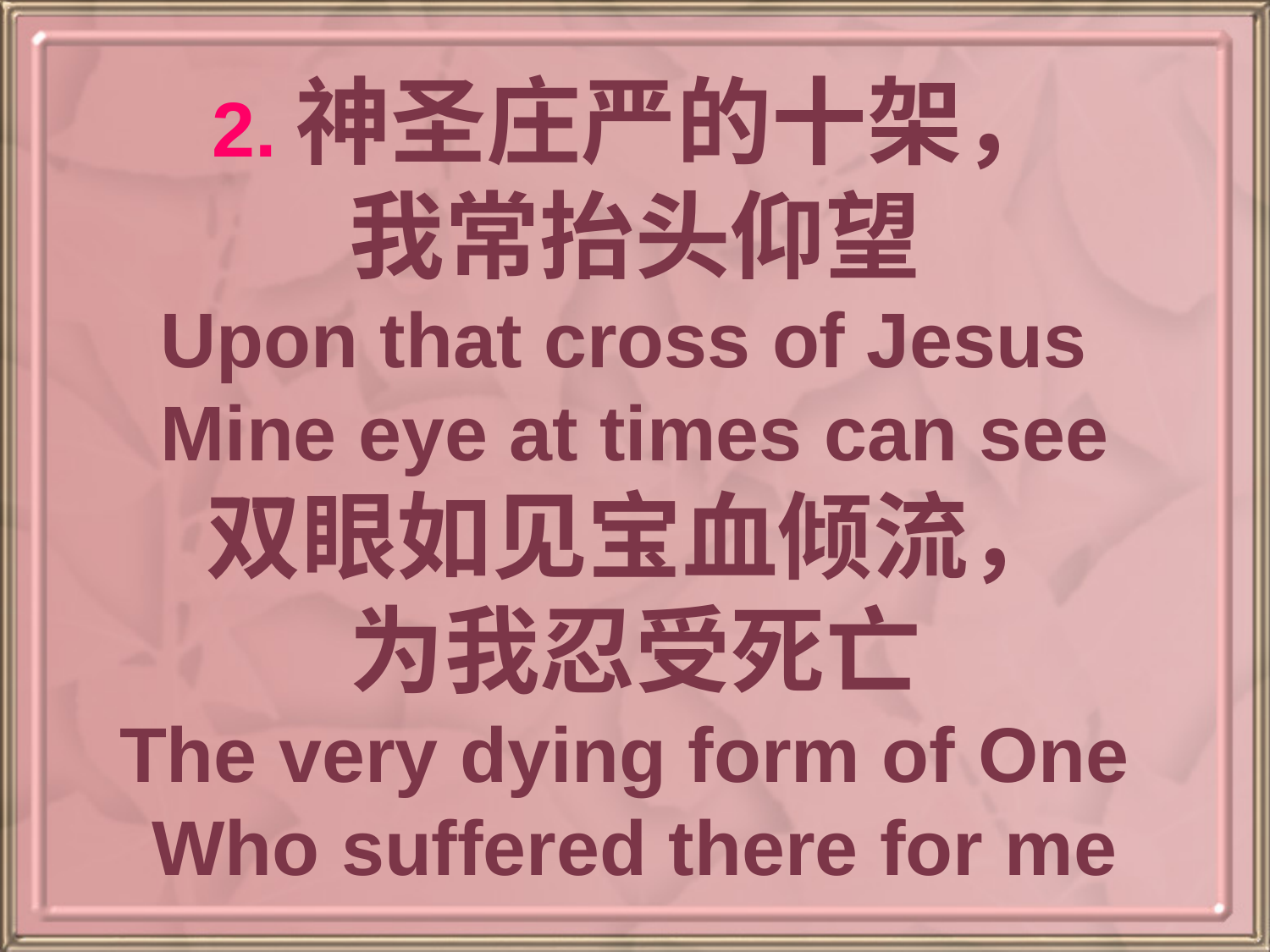

2.神圣庄严的十架，
我常抬头仰望
Upon that cross of Jesus
Mine eye at times can see
双眼如见宝血倾流，
为我忍受死亡
The very dying form of One
Who suffered there for me